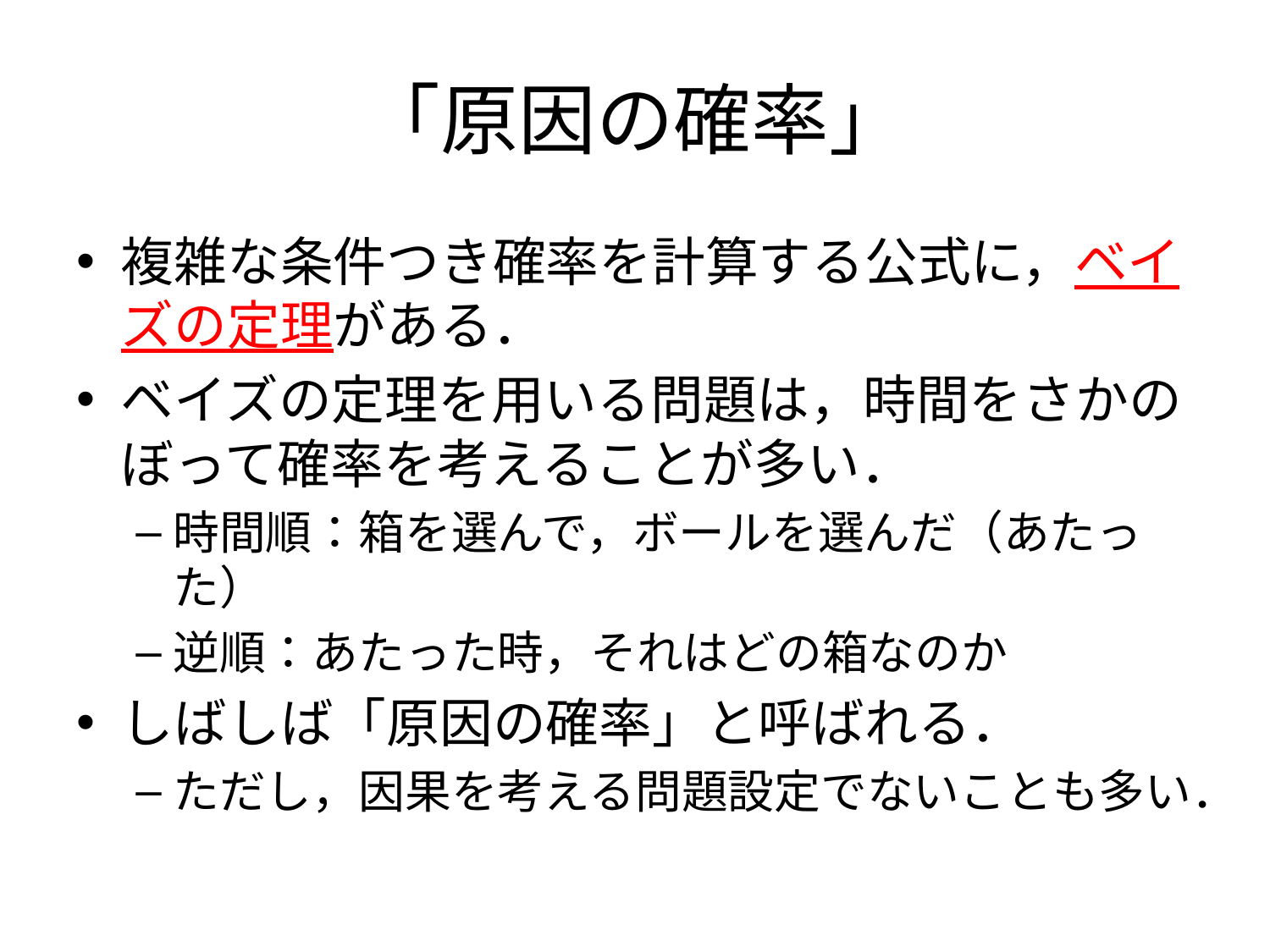

# 「原因の確率」
複雑な条件つき確率を計算する公式に，ベイズの定理がある．
ベイズの定理を用いる問題は，時間をさかのぼって確率を考えることが多い．
時間順：箱を選んで，ボールを選んだ（あたった）
逆順：あたった時，それはどの箱なのか
しばしば「原因の確率」と呼ばれる．
ただし，因果を考える問題設定でないことも多い．